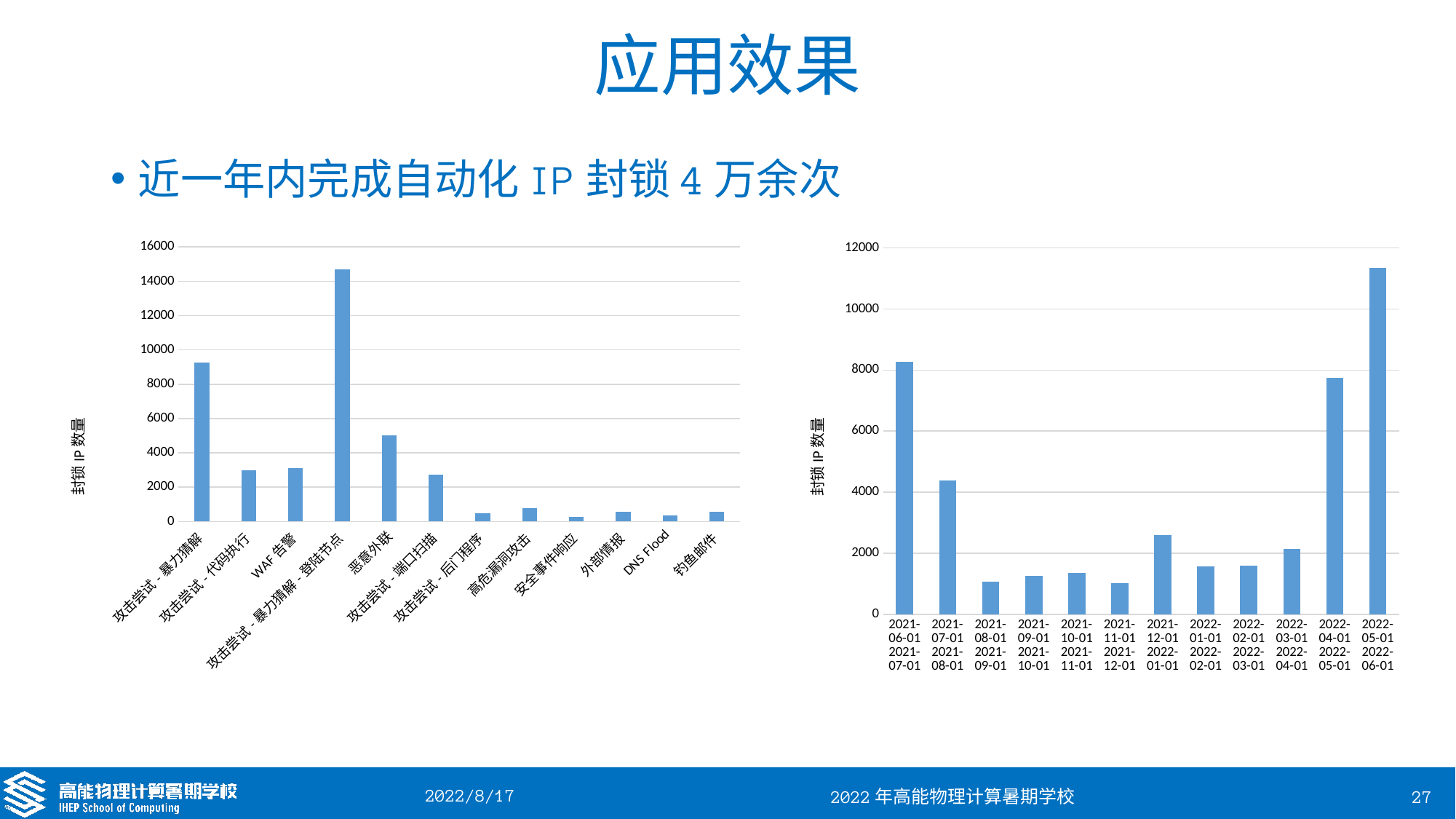

# 应用效果
近一年内完成自动化IP封锁4万余次

### Chart

| Category |  |
|---|---|
| 攻击尝试-暴力猜解  | 9260.0 |
| 攻击尝试-代码执行  | 3001.0 |
| WAF告警  | 3091.0 |
| 攻击尝试-暴力猜解-登陆节点  | 14676.0 |
| 恶意外联 | 5035.0 |
| 攻击尝试-端口扫描  | 2743.0 |
| 攻击尝试-后门程序  | 485.0 |
| 高危漏洞攻击  | 784.0 |
| 安全事件响应  | 258.0 |
| 外部情报  | 575.0 |
| DNS Flood  | 368.0 |
| 钓鱼邮件  | 564.0 |

### Chart

| Category |  |
|---|---|
| 2021-06-01 2021-07-01 | 8268.0 |
| 2021-07-01 2021-08-01 | 4378.0 |
| 2021-08-01 2021-09-01 | 1063.0 |
| 2021-09-01 2021-10-01 | 1255.0 |
| 2021-10-01 2021-11-01 | 1369.0 |
| 2021-11-01 2021-12-01 | 1022.0 |
| 2021-12-01 2022-01-01 | 2604.0 |
| 2022-01-01 2022-02-01 | 1578.0 |
| 2022-02-01 2022-03-01 | 1591.0 |
| 2022-03-01 2022-04-01 | 2150.0 |
| 2022-04-01 2022-05-01 | 7756.0 |
| 2022-05-01 2022-06-01 | 11352.0 |
2022/8/17
2022年高能物理计算暑期学校
27